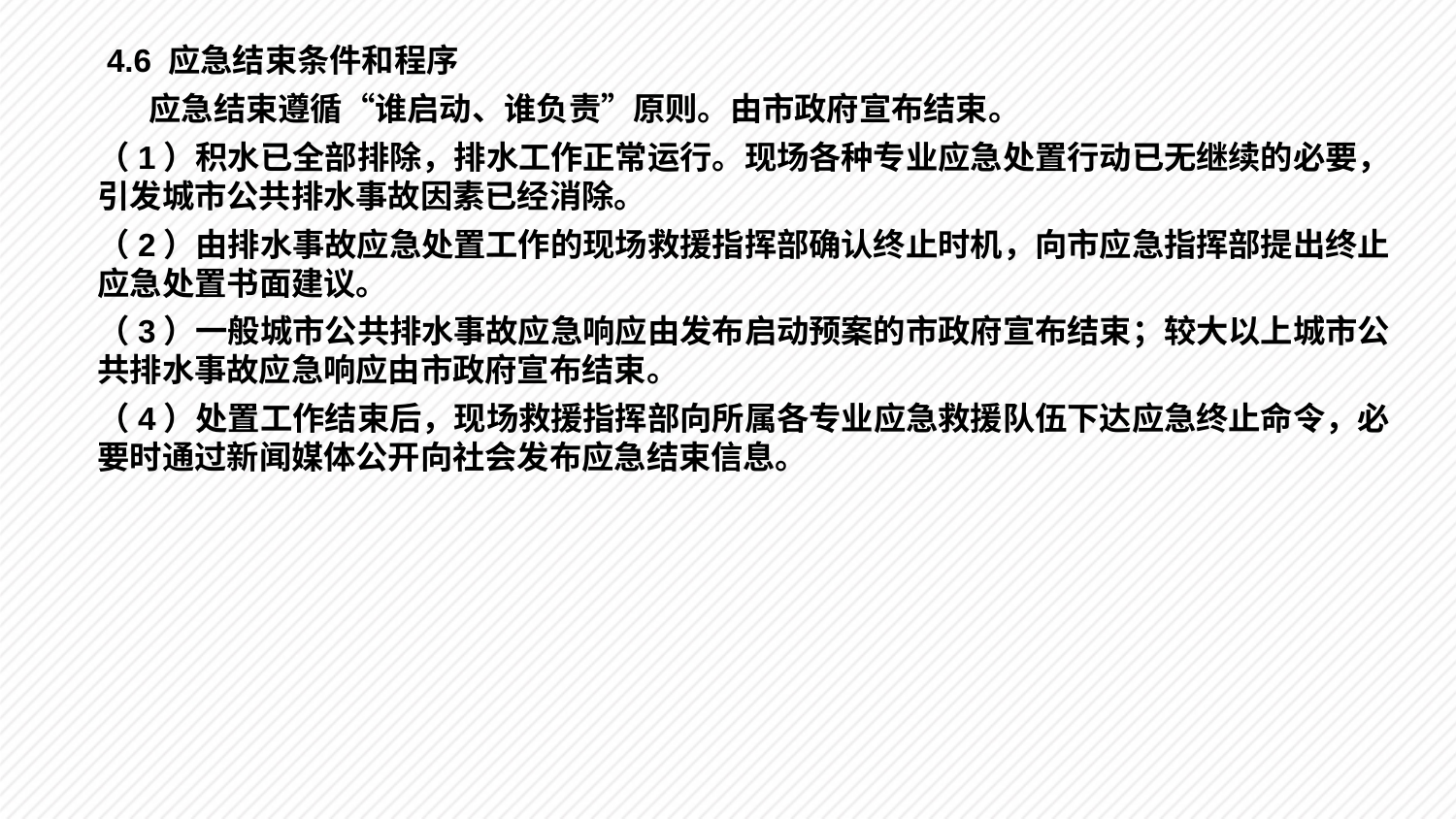

4.6 应急结束条件和程序
      应急结束遵循“谁启动、谁负责”原则。由市政府宣布结束。
（1）积水已全部排除，排水工作正常运行。现场各种专业应急处置行动已无继续的必要，引发城市公共排水事故因素已经消除。
（2）由排水事故应急处置工作的现场救援指挥部确认终止时机，向市应急指挥部提出终止应急处置书面建议。
（3）一般城市公共排水事故应急响应由发布启动预案的市政府宣布结束；较大以上城市公共排水事故应急响应由市政府宣布结束。
（4）处置工作结束后，现场救援指挥部向所属各专业应急救援队伍下达应急终止命令，必要时通过新闻媒体公开向社会发布应急结束信息。